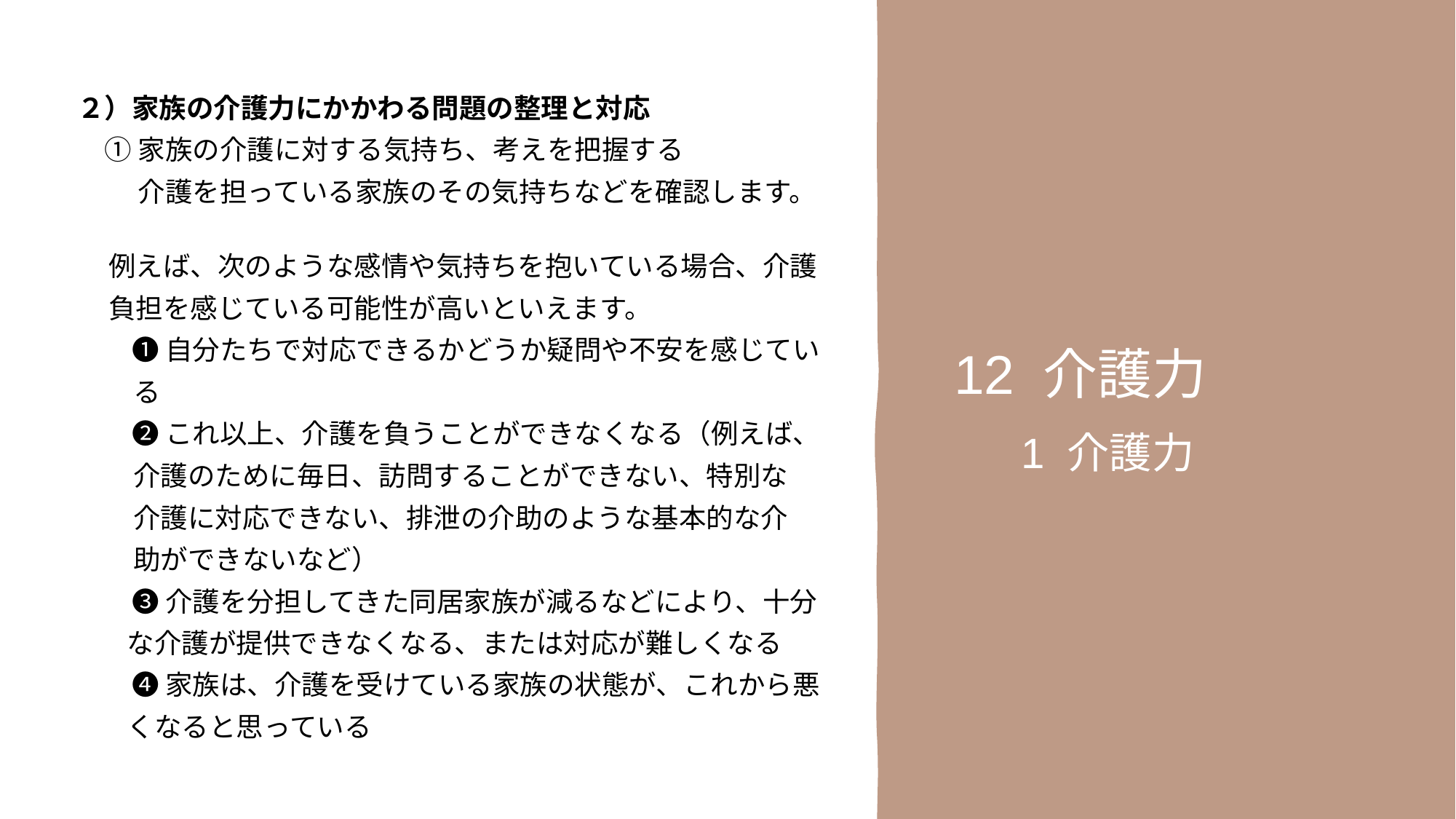

２）家族の介護力にかかわる問題の整理と対応
　① 家族の介護に対する気持ち、考えを把握する
　 　介護を担っている家族のその気持ちなどを確認します。
    例えば、次のような感情や気持ちを抱いている場合、介護
    負担を感じている可能性が高いといえます。
　　❶ 自分たちで対応できるかどうか疑問や不安を感じてい
        る
　　❷ これ以上、介護を負うことができなくなる（例えば、
        介護のために毎日、訪問することができない、特別な
        介護に対応できない、排泄の介助のような基本的な介
        助ができないなど）
　　❸ 介護を分担してきた同居家族が減るなどにより、十分
       な介護が提供できなくなる、または対応が難しくなる
　　❹ 家族は、介護を受けている家族の状態が、これから悪
       くなると思っている
12 介護力
　1 介護力